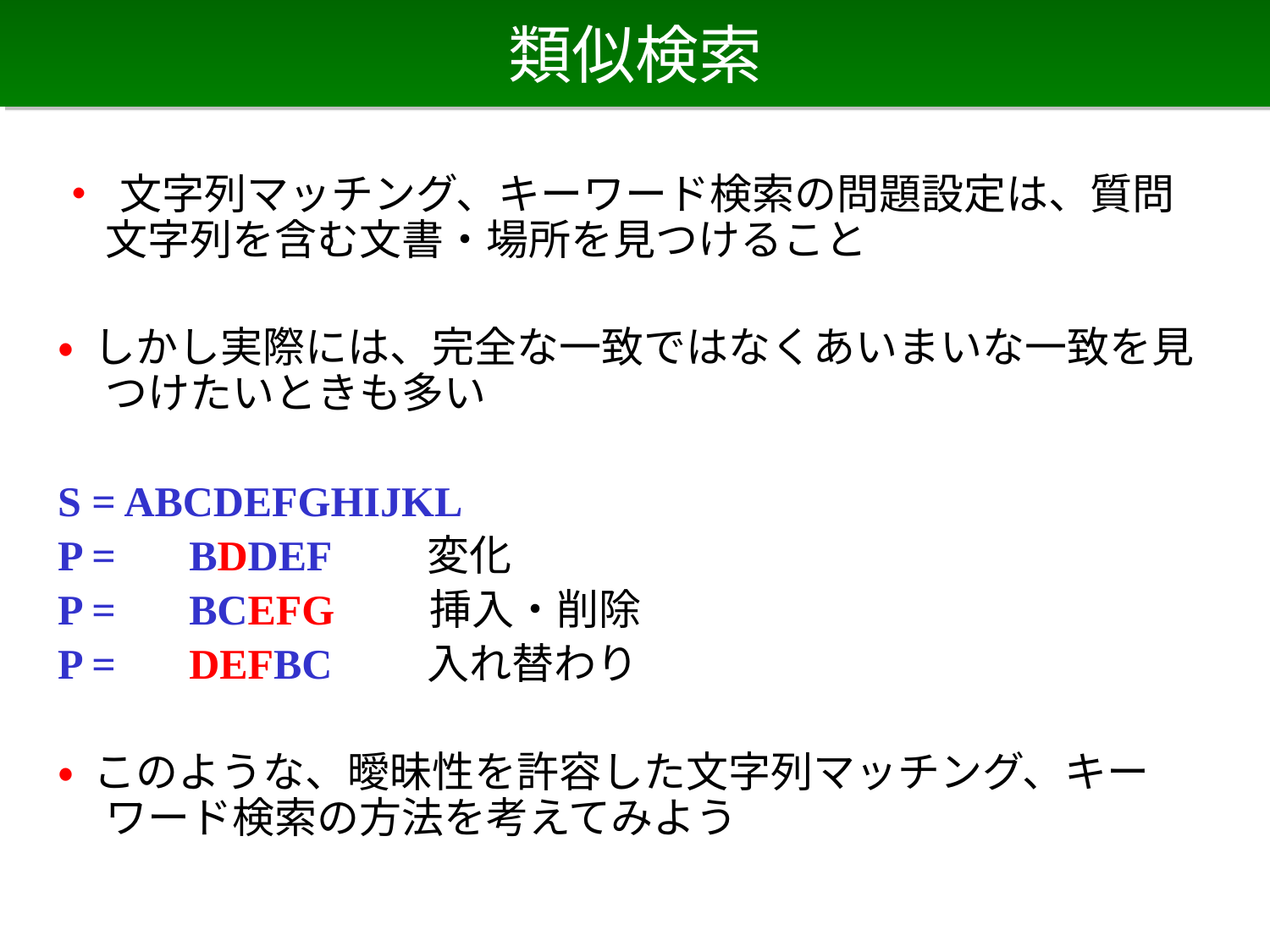

# 類似検索
• 文字列マッチング、キーワード検索の問題設定は、質問文字列を含む文書・場所を見つけること

• しかし実際には、完全な一致ではなくあいまいな一致を見つけたいときも多い

S = ABCDEFGHIJKL
P = 　BDDEF　　変化
P = 　BCEFG　　挿入・削除
P = 　DEFBC　　入れ替わり

• このような、曖昧性を許容した文字列マッチング、キーワード検索の方法を考えてみよう